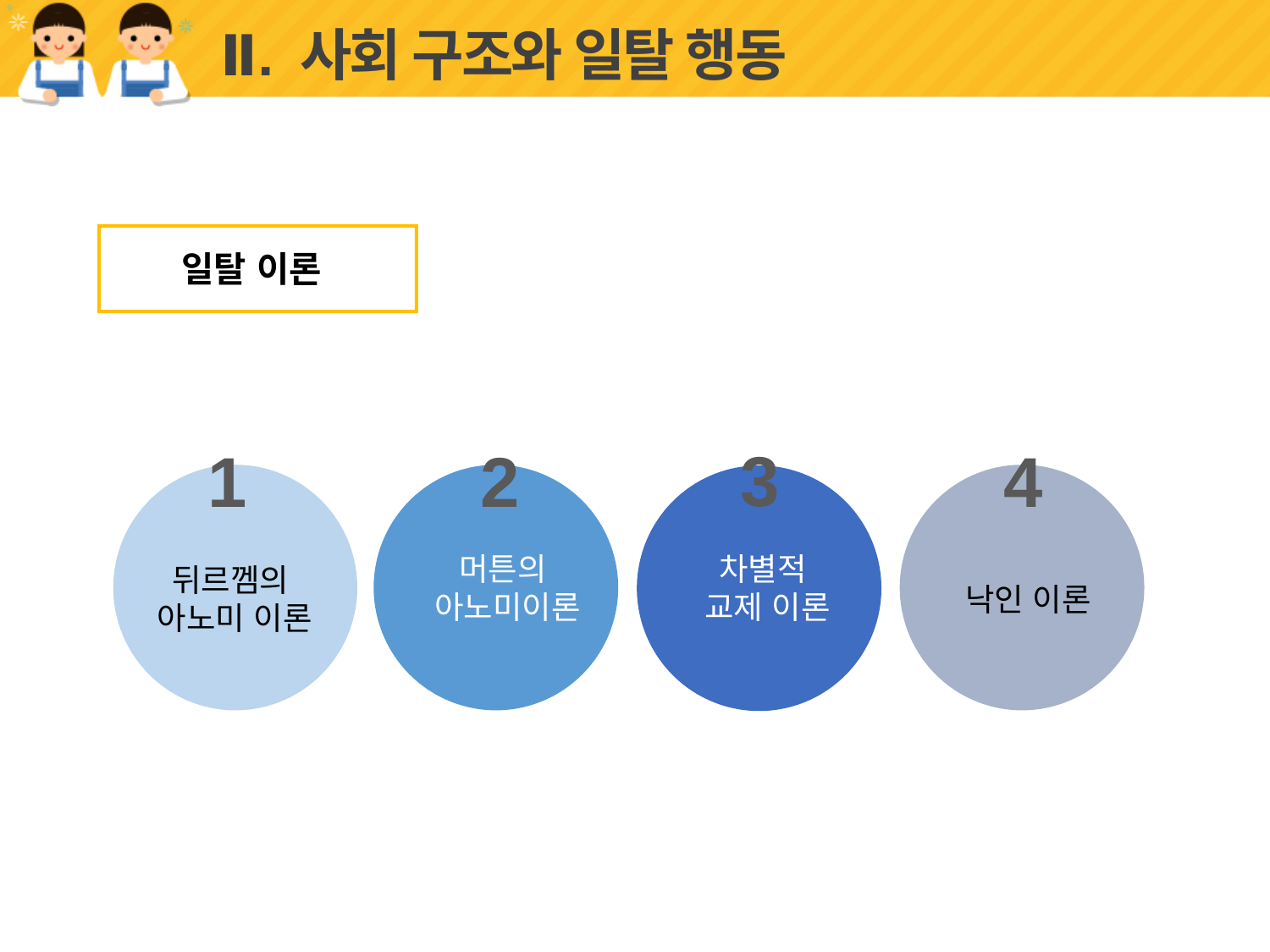

# Ⅱ. 사회 구조와 일탈 행동

일탈 이론
3

차별적
교제 이론
1

뒤르껨의
아노미 이론
2

머튼의
아노미이론
4

낙인 이론